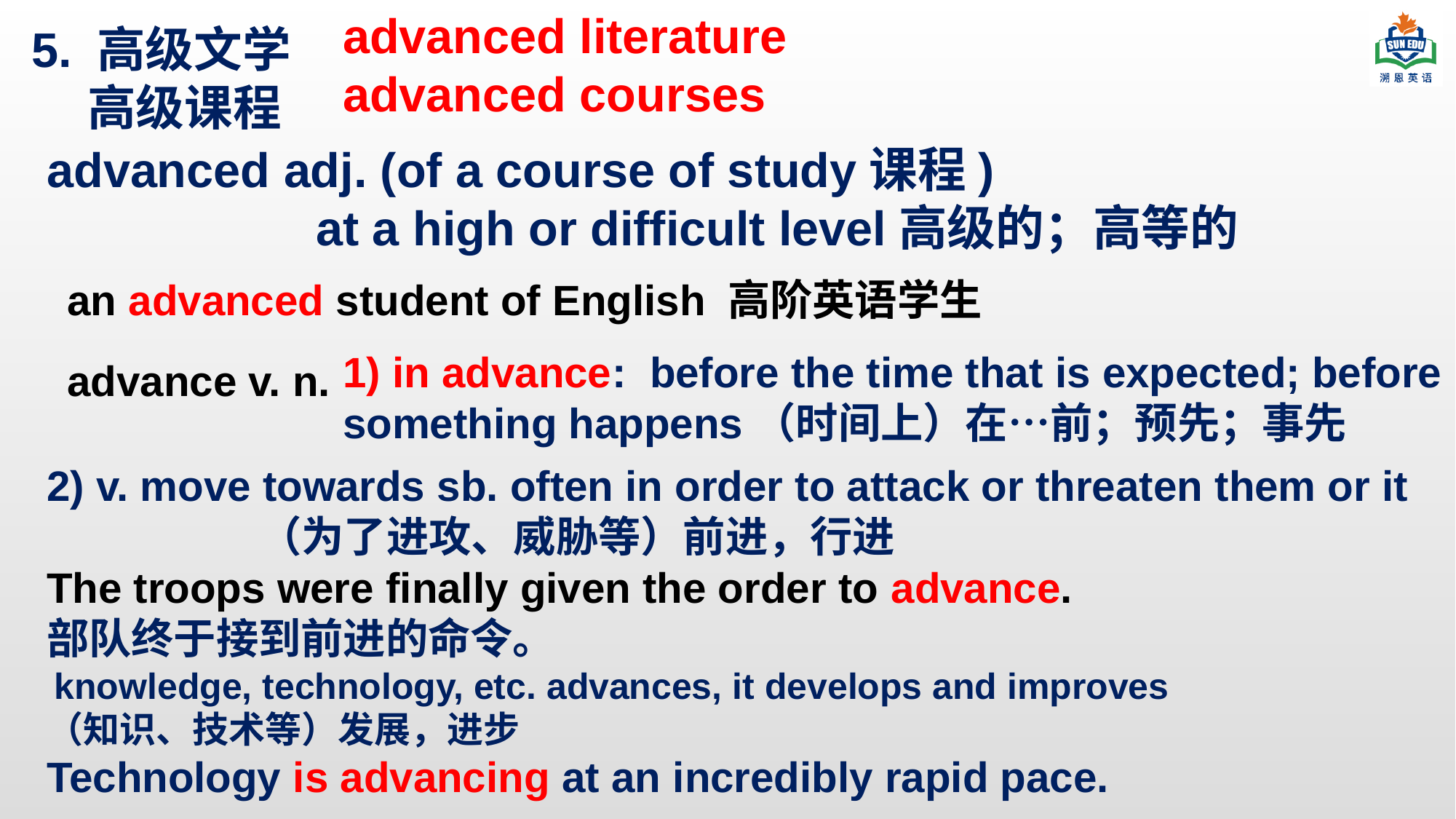

advanced literature
advanced courses
5. 高级文学
    高级课程
advanced adj. (of a course of study课程)
                    at a high or difficult level高级的；高等的
an advanced student of English 高阶英语学生
1) in advance:  before the time that is expected; before something happens（时间上）在…前；预先；事先
advance v. n.
2) v. move towards sb. often in order to attack or threaten them or it
                     （为了进攻、威胁等）前进，行进
The troops were finally given the order to advance.
部队终于接到前进的命令。
 knowledge, technology, etc. advances, it develops and improves
（知识、技术等）发展，进步
Technology is advancing at an incredibly rapid pace.